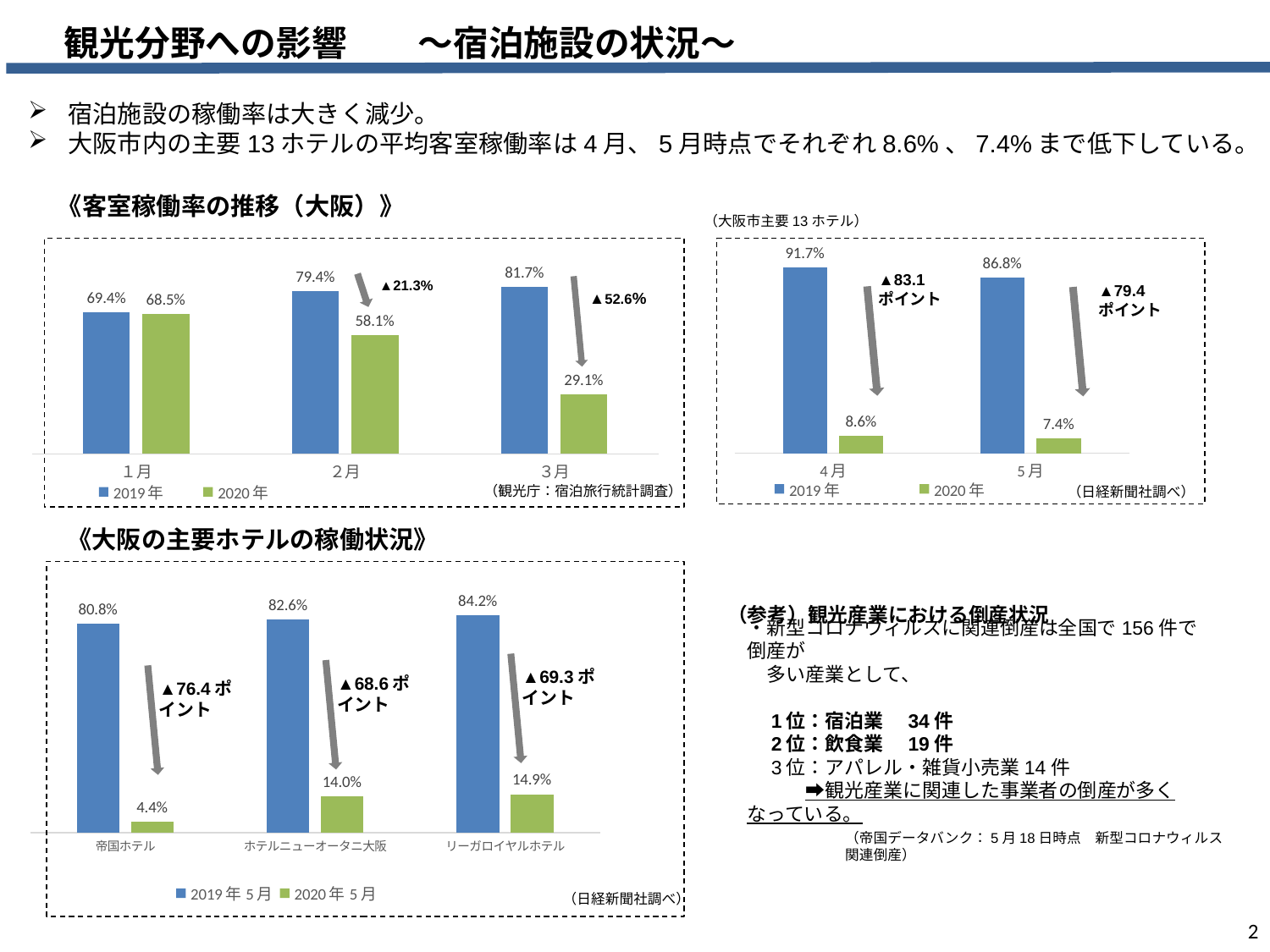

観光分野への影響　　～宿泊施設の状況～
宿泊施設の稼働率は大きく減少。
大阪市内の主要13ホテルの平均客室稼働率は4月、5月時点でそれぞれ8.6%、7.4%まで低下している。
《客室稼働率の推移（大阪）》
（大阪市主要13ホテル）

### Chart

| Category | 2019年 | 2020年 |
|---|---|---|
| 4月 | 0.917 | 0.086 |
| 5月 | 0.868 | 0.074 |
▲83.1
ポイント
▲79.4
ポイント

（日経新聞社調べ）

### Chart

| Category | 2019年 | 2020年 |
|---|---|---|
| １月 | 0.694 | 0.685 |
| ２月 | 0.794 | 0.581 |
| ３月 | 0.817 | 0.291 |
▲21.3%
▲52.6%

（観光庁：宿泊旅行統計調査）

《大阪の主要ホテルの稼働状況》

### Chart

| Category | 2019年5月 | 2020年5月 |
|---|---|---|
| 帝国ホテル | 0.808 | 0.044 |
| ホテルニューオータニ大阪 | 0.826 | 0.14 |
| リーガロイヤルホテル | 0.842 | 0.149 |

### Chart

| Category |
|---|
（参考）観光産業における倒産状況
・新型コロナウィルスに関連倒産は全国で156件で倒産が
　多い産業として、

　1位：宿泊業　34件
　2位：飲食業　19件
　3位：アパレル・雑貨小売業14件
　　　➡観光産業に関連した事業者の倒産が多くなっている。
▲69.3ポイント
▲68.6ポイント
▲76.4ポイント

（帝国データバンク：5月18日時点　新型コロナウィルス関連倒産）
（日経新聞社調べ）
2